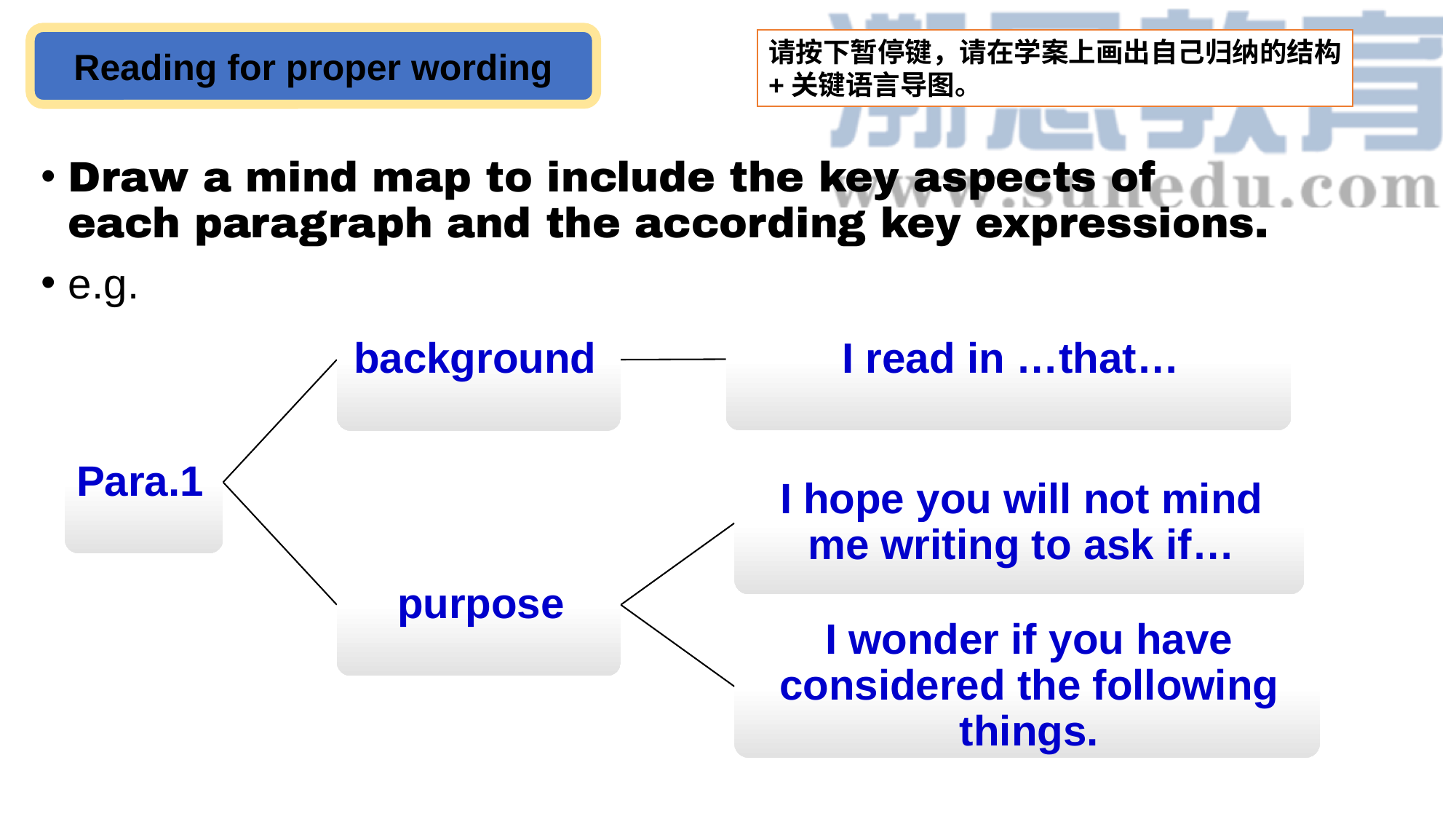

Reading for proper wording
请按下暂停键，请在学案上画出自己归纳的结构+关键语言导图。
#
Draw a mind map to include the key aspects of each paragraph and the according key expressions.
e.g.

Para.1

background

I read in …that…

purpose

I hope you will not mind me writing to ask if…

I wonder if you have considered the following things.